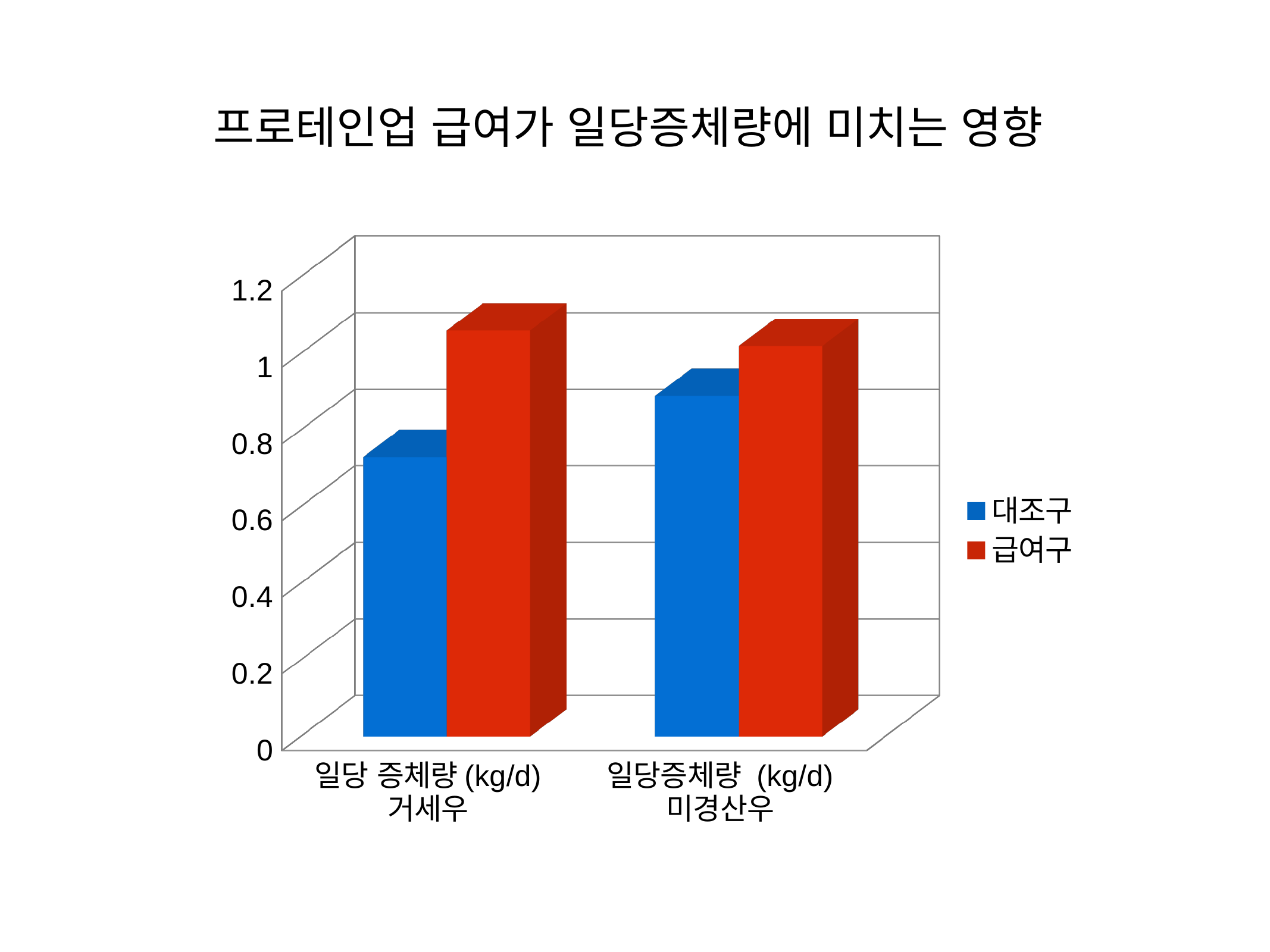

프로테인업 급여가 일당증체량에 미치는 영향

[unsupported chart]